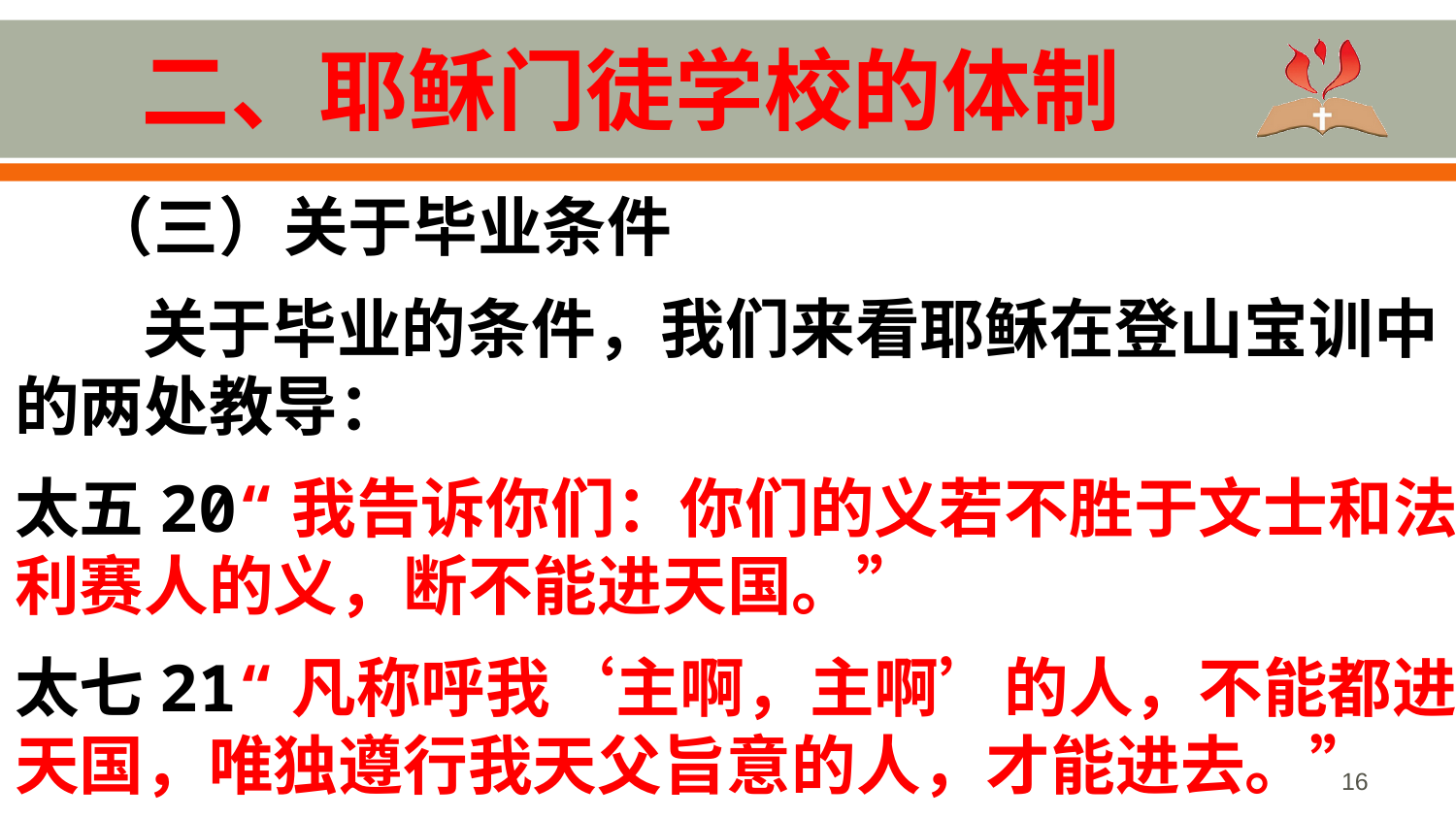

# 二、耶稣门徒学校的体制
    （三）关于毕业条件
关于毕业的条件，我们来看耶稣在登山宝训中的两处教导：
太五20“我告诉你们：你们的义若不胜于文士和法利赛人的义，断不能进天国。”
太七21“凡称呼我‘主啊，主啊’的人，不能都进天国，唯独遵行我天父旨意的人，才能进去。”

16